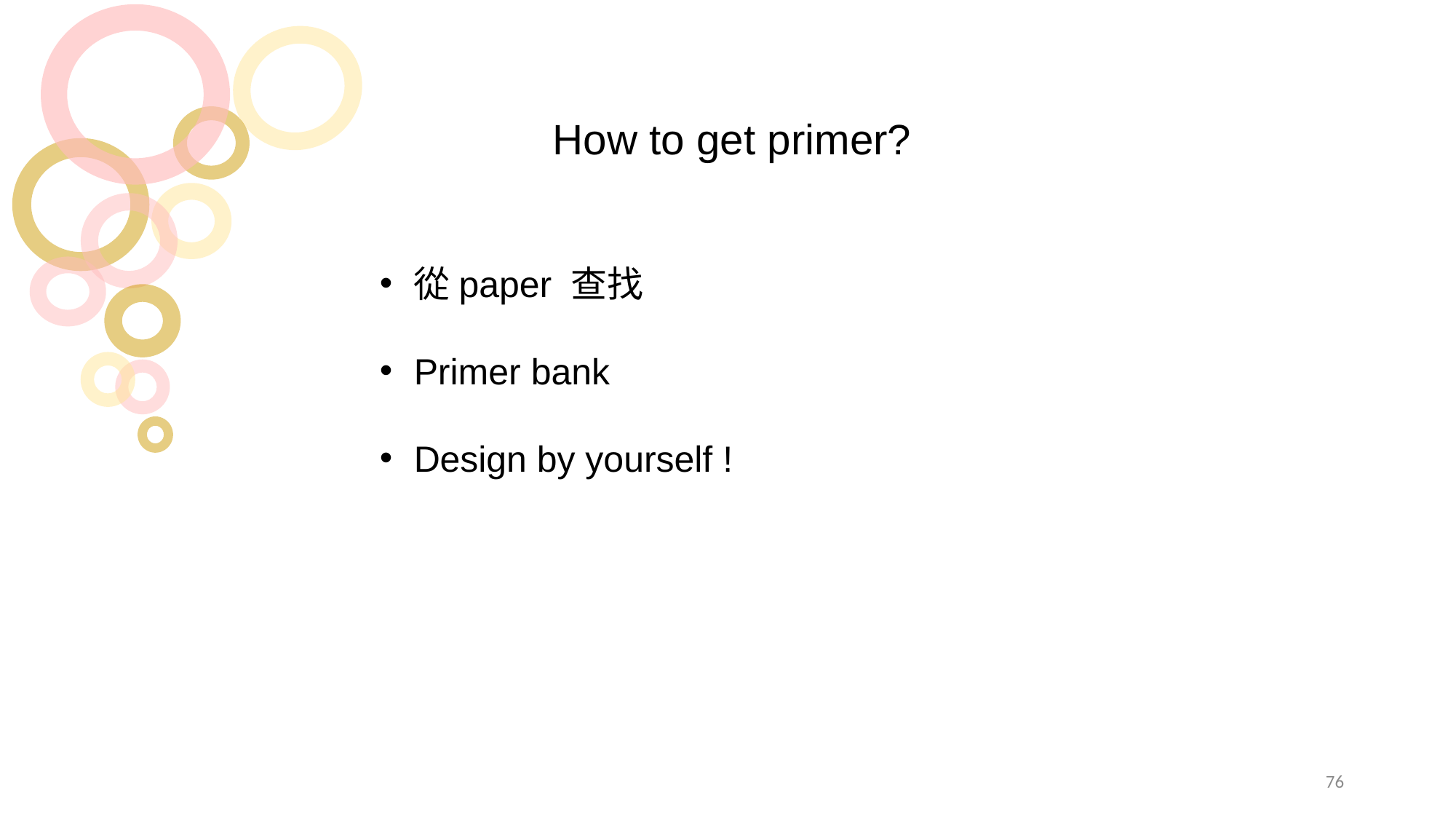

How to get primer?
從paper 查找

Primer bank

Design by yourself !

76